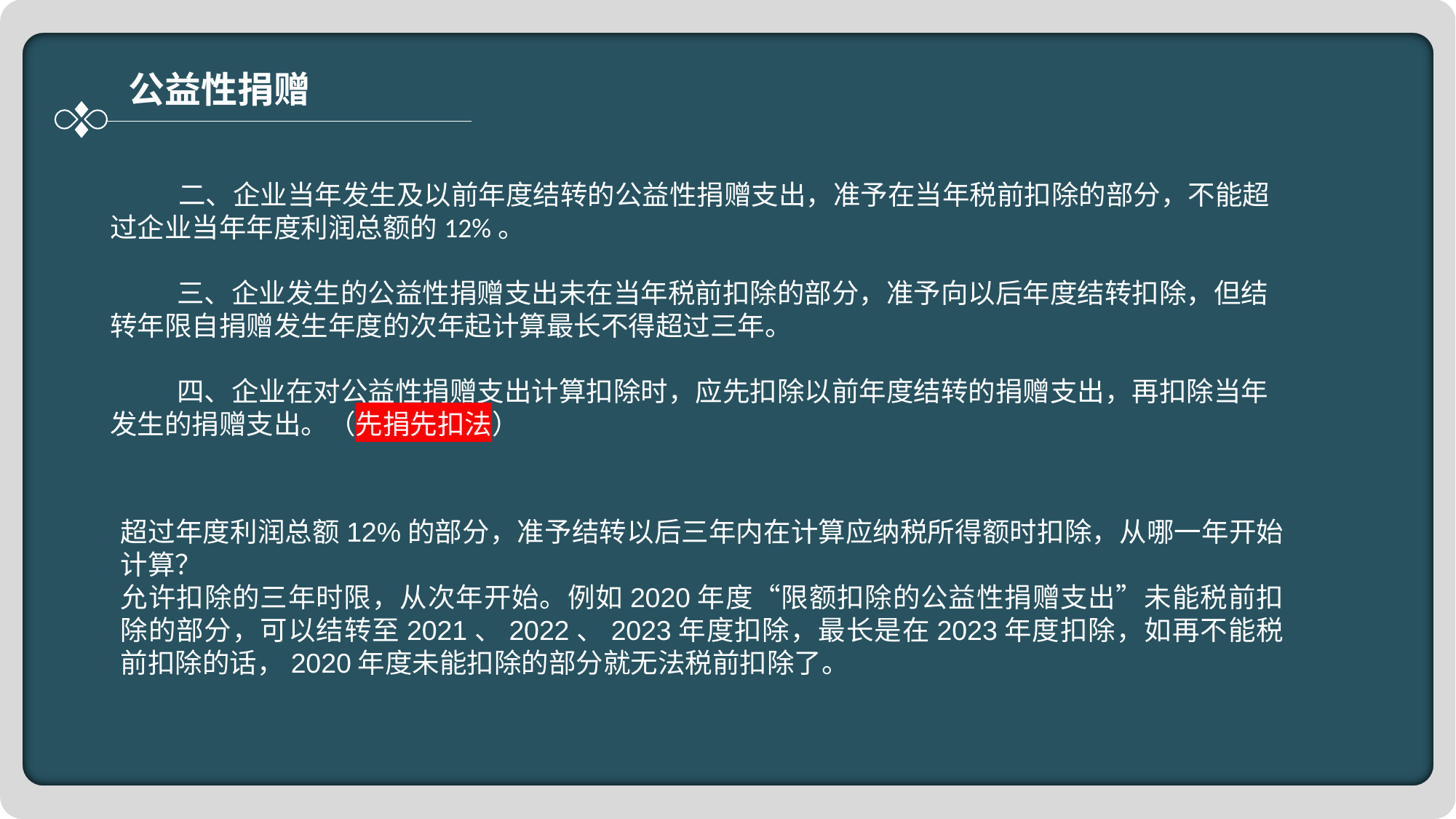

公益性捐赠

          二、企业当年发生及以前年度结转的公益性捐赠支出，准予在当年税前扣除的部分，不能超过企业当年年度利润总额的12%。
  
  　　三、企业发生的公益性捐赠支出未在当年税前扣除的部分，准予向以后年度结转扣除，但结转年限自捐赠发生年度的次年起计算最长不得超过三年。
  
  　　四、企业在对公益性捐赠支出计算扣除时，应先扣除以前年度结转的捐赠支出，再扣除当年发生的捐赠支出。（先捐先扣法）
超过年度利润总额12%的部分，准予结转以后三年内在计算应纳税所得额时扣除，从哪一年开始计算？
允许扣除的三年时限，从次年开始。例如2020年度“限额扣除的公益性捐赠支出”未能税前扣除的部分，可以结转至2021、2022、2023年度扣除，最长是在2023年度扣除，如再不能税前扣除的话，2020年度未能扣除的部分就无法税前扣除了。